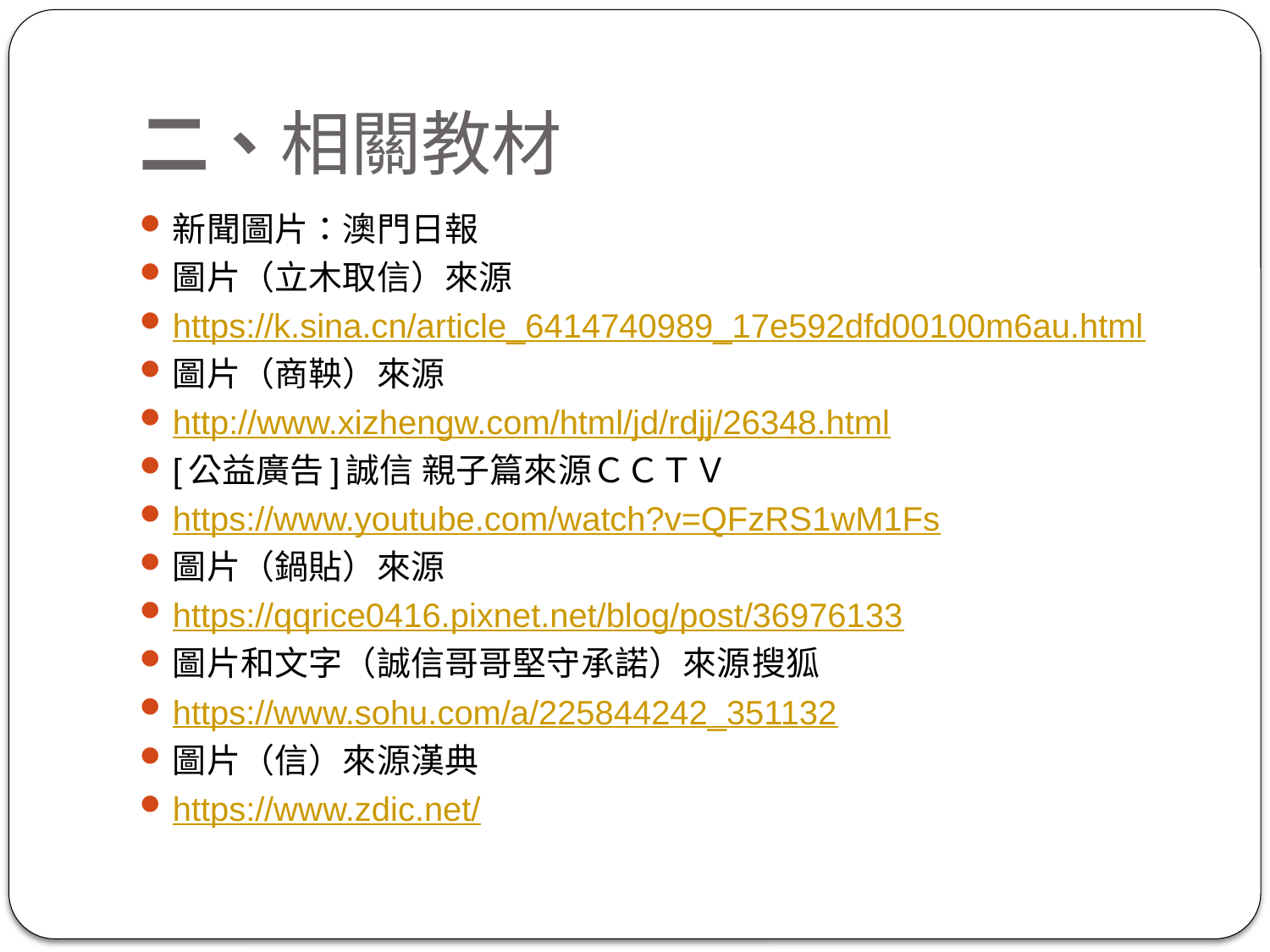

# 二、相關教材
新聞圖片：澳門日報
圖片（立木取信）來源
https://k.sina.cn/article_6414740989_17e592dfd00100m6au.html
圖片（商鞅）來源
http://www.xizhengw.com/html/jd/rdjj/26348.html
[公益廣告]誠信 親子篇來源ＣＣＴＶ
https://www.youtube.com/watch?v=QFzRS1wM1Fs
圖片（鍋貼）來源
https://qqrice0416.pixnet.net/blog/post/36976133
圖片和文字（誠信哥哥堅守承諾）來源搜狐
https://www.sohu.com/a/225844242_351132
圖片（信）來源漢典
https://www.zdic.net/